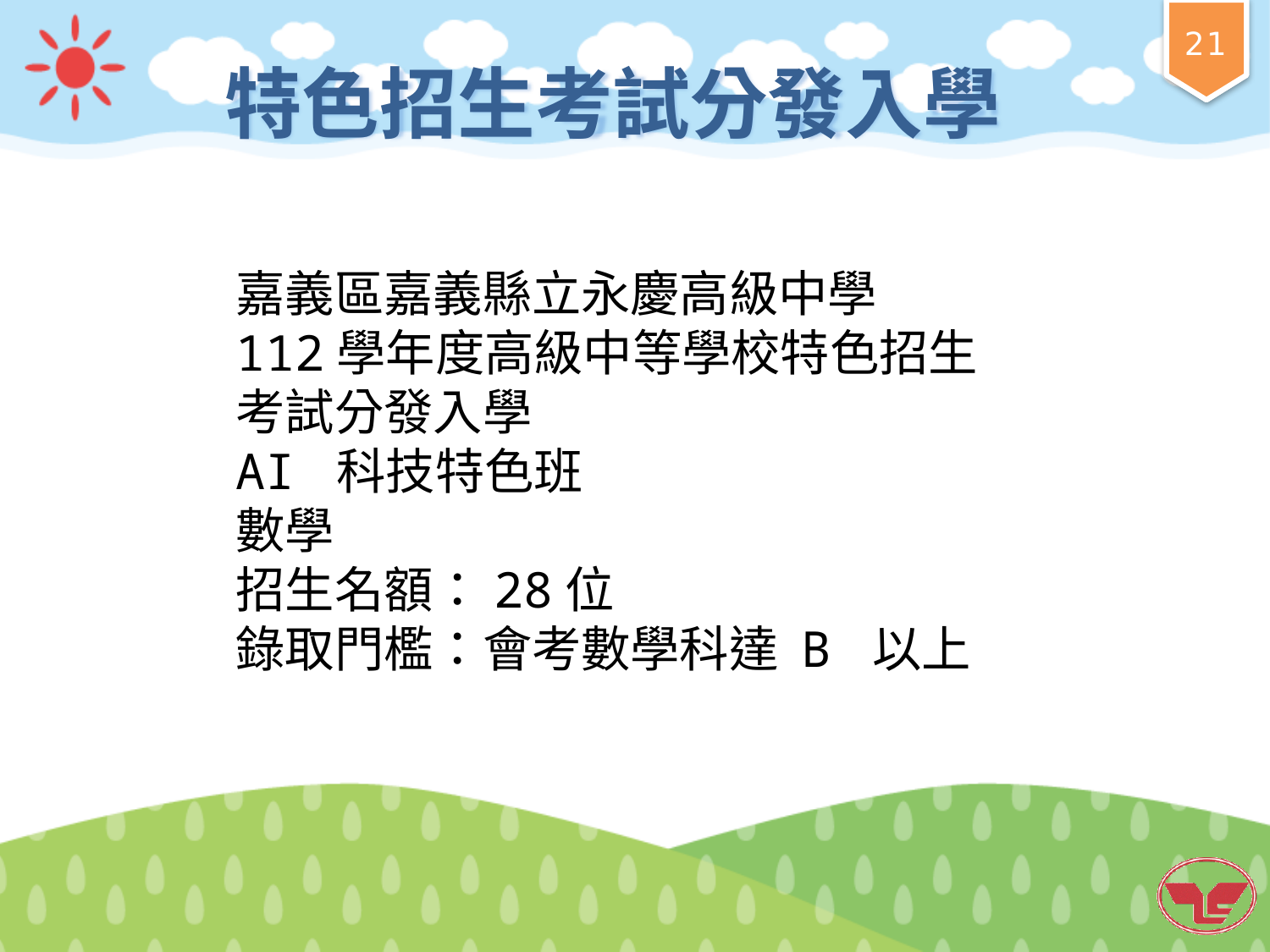

21

# 特色招生考試分發入學
嘉義區嘉義縣立永慶高級中學
112學年度高級中等學校特色招生
考試分發入學
AI 科技特色班
數學
招生名額：28位
錄取門檻：會考數學科達 B 以上